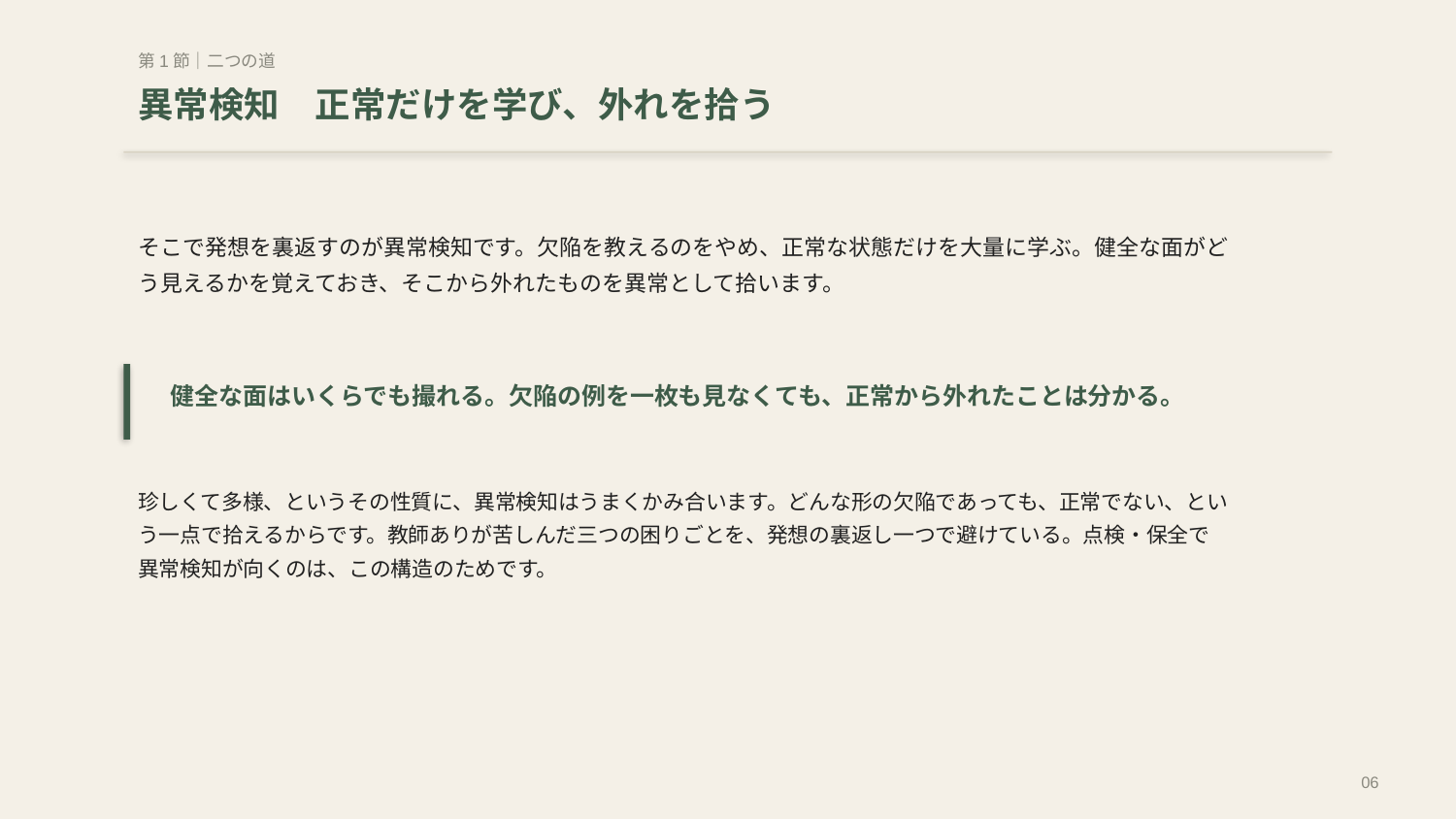

第1節｜二つの道
異常検知　正常だけを学び、外れを拾う

そこで発想を裏返すのが異常検知です。欠陥を教えるのをやめ、正常な状態だけを大量に学ぶ。健全な面がどう見えるかを覚えておき、そこから外れたものを異常として拾います。

健全な面はいくらでも撮れる。欠陥の例を一枚も見なくても、正常から外れたことは分かる。
珍しくて多様、というその性質に、異常検知はうまくかみ合います。どんな形の欠陥であっても、正常でない、という一点で拾えるからです。教師ありが苦しんだ三つの困りごとを、発想の裏返し一つで避けている。点検・保全で異常検知が向くのは、この構造のためです。
06